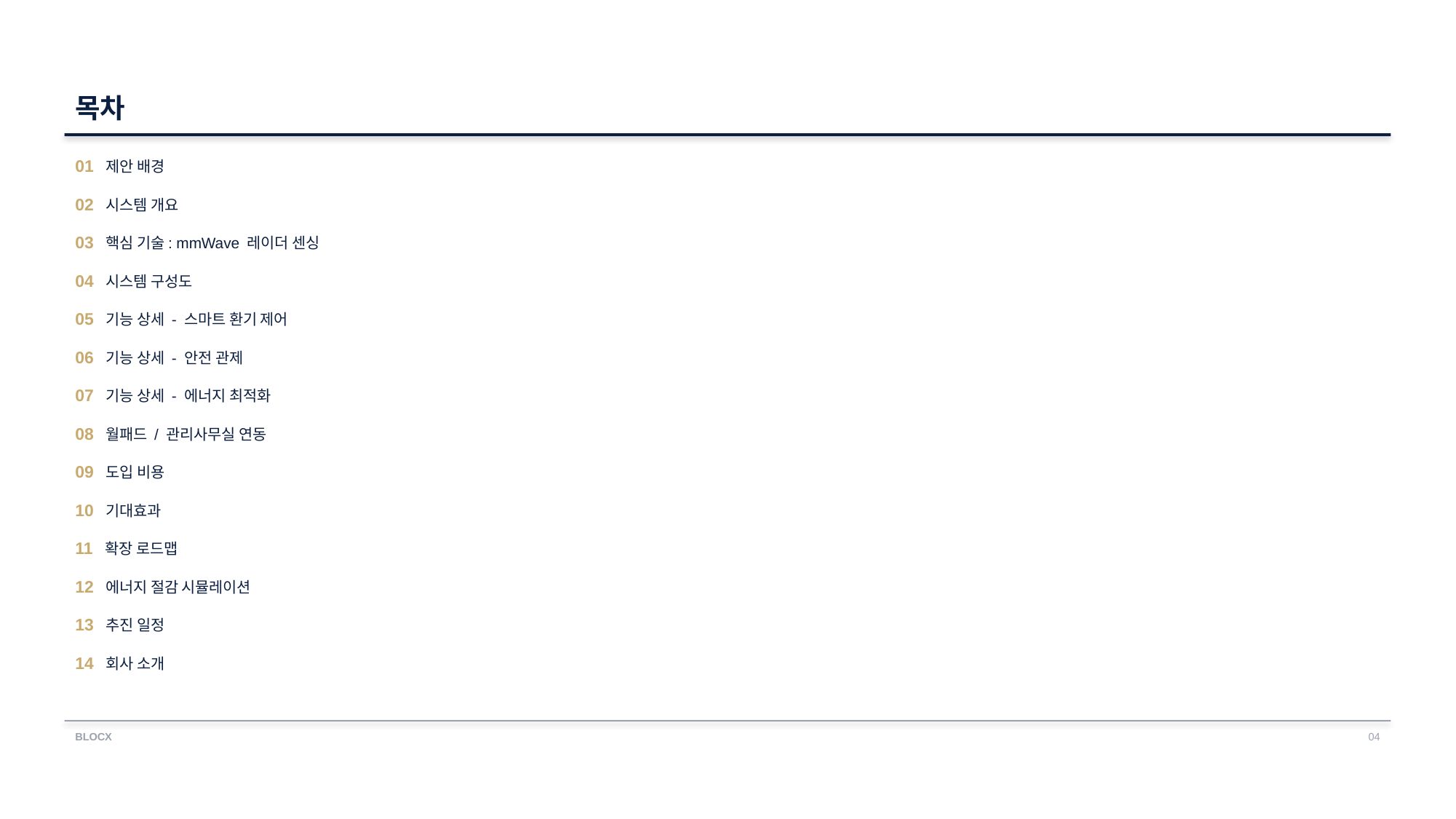

목차

01  제안 배경
02  시스템 개요
03  핵심 기술: mmWave 레이더 센싱
04  시스템 구성도
05  기능 상세 - 스마트 환기 제어
06  기능 상세 - 안전 관제
07  기능 상세 - 에너지 최적화
08  월패드 / 관리사무실 연동
09  도입 비용
10  기대효과
11  확장 로드맵
12  에너지 절감 시뮬레이션
13  추진 일정
14  회사 소개

BLOCX
04